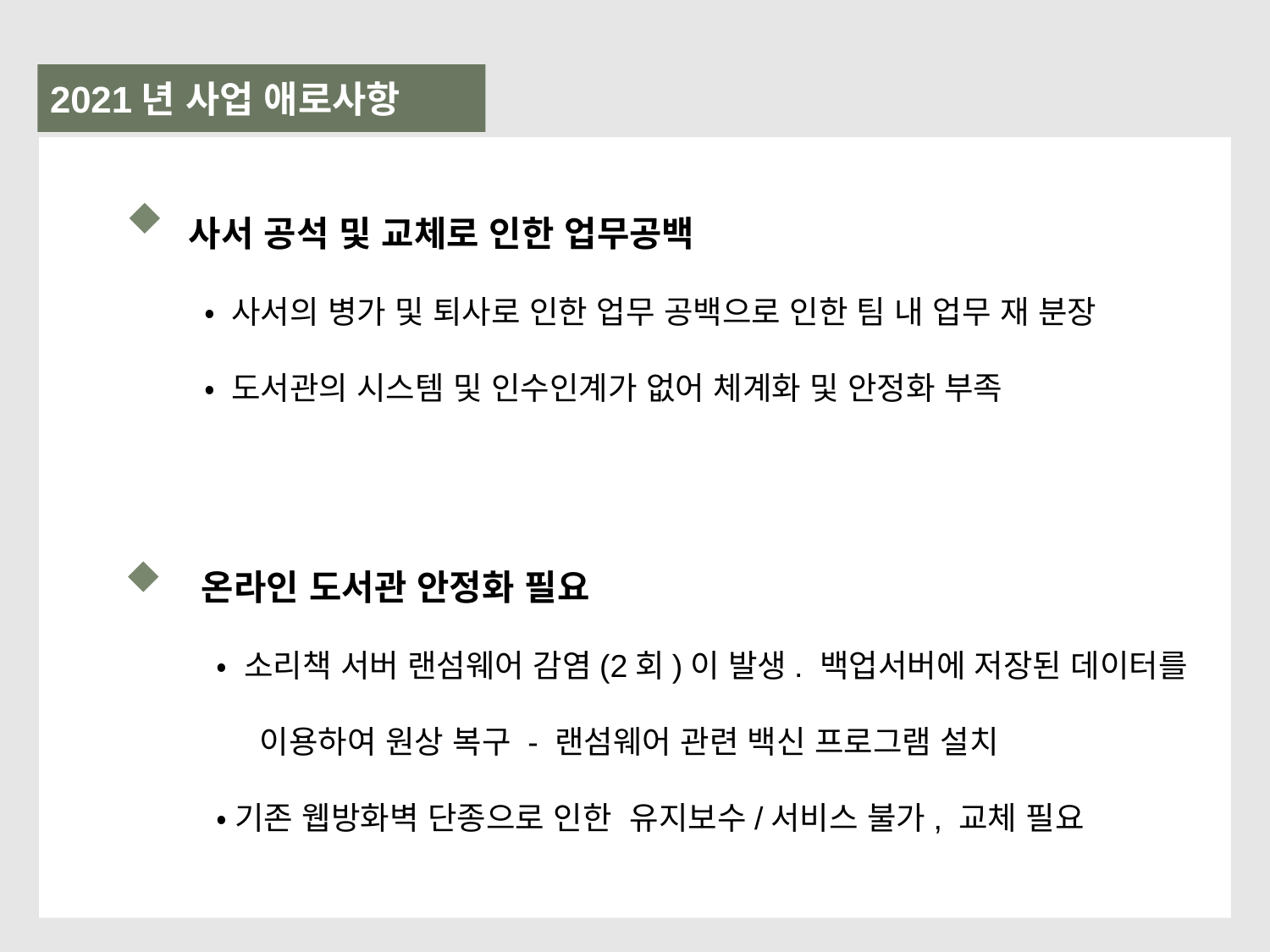

2021년 사업 애로사항
    사서 공석 및 교체로 인한 업무공백
• 사서의 병가 및 퇴사로 인한 업무 공백으로 인한 팀 내 업무 재 분장
• 도서관의 시스템 및 인수인계가 없어 체계화 및 안정화 부족

    온라인 도서관 안정화 필요
• 소리책 서버 랜섬웨어 감염(2회)이 발생. 백업서버에 저장된 데이터를
    이용하여 원상 복구 - 랜섬웨어 관련 백신 프로그램 설치
•기존 웹방화벽 단종으로 인한  유지보수/서비스 불가, 교체 필요